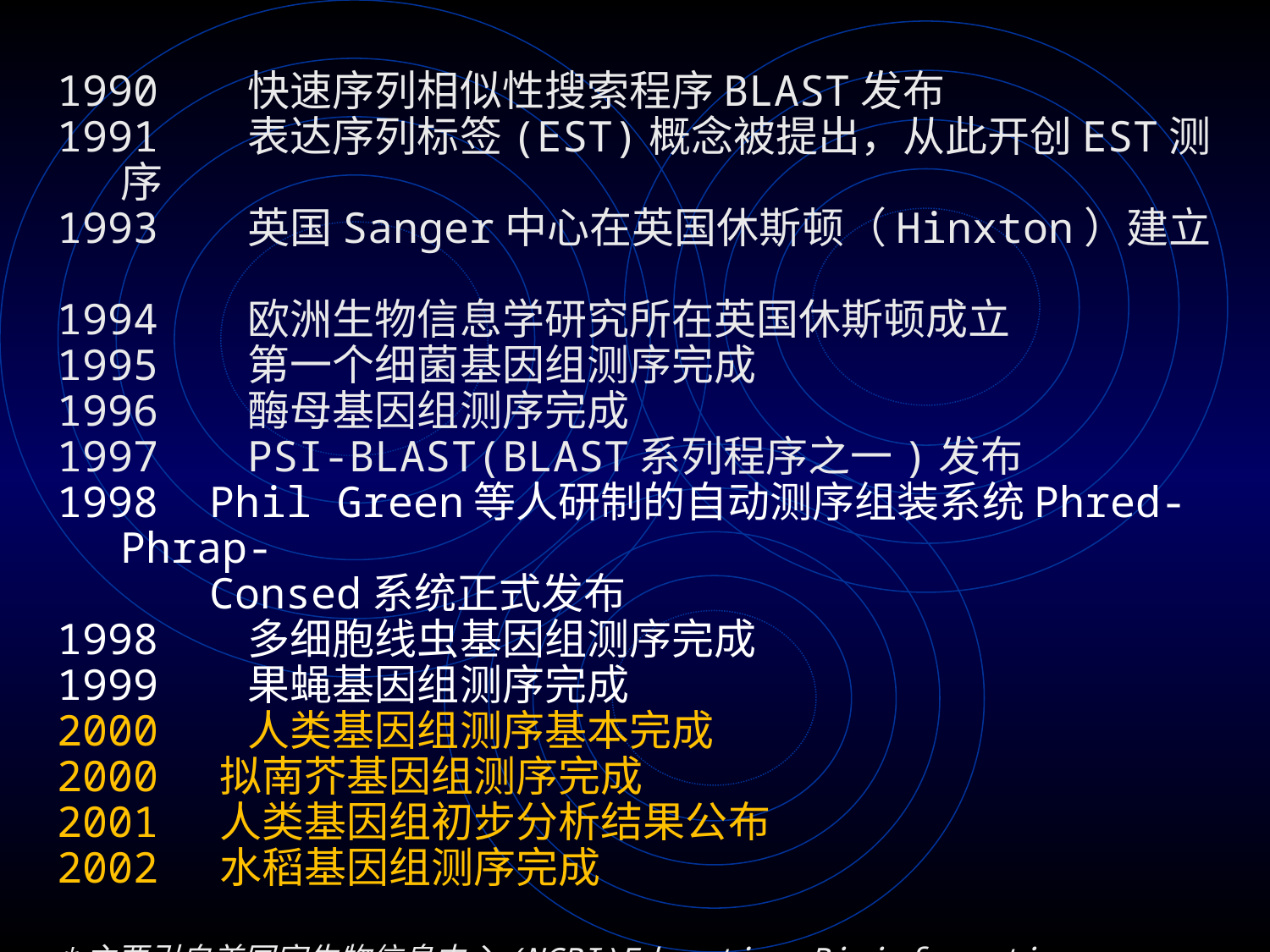

1990 	快速序列相似性搜索程序BLAST发布
1991 	表达序列标签(EST)概念被提出，从此开创EST测序
1993 	英国Sanger中心在英国休斯顿（Hinxton）建立
1994 	欧洲生物信息学研究所在英国休斯顿成立
1995 	第一个细菌基因组测序完成
1996 	酶母基因组测序完成
1997 	PSI-BLAST(BLAST系列程序之一)发布
1998  Phil Green等人研制的自动测序组装系统Phred-Phrap-
      Consed系统正式发布
1998 	多细胞线虫基因组测序完成
1999 	果蝇基因组测序完成
2000 	人类基因组测序基本完成
2000  拟南芥基因组测序完成
2001  人类基因组初步分析结果公布
2002  水稻基因组测序完成

*主要引自美国家生物信息中心(NCBI)Education-Bioinformatics Milestone(2000)，原文截止至1999年果蝇基因组测序完成，有关人类基因组、PhilGreen等的自动测序组装系统和三大核酸数据库的合并等内容为作者补入。